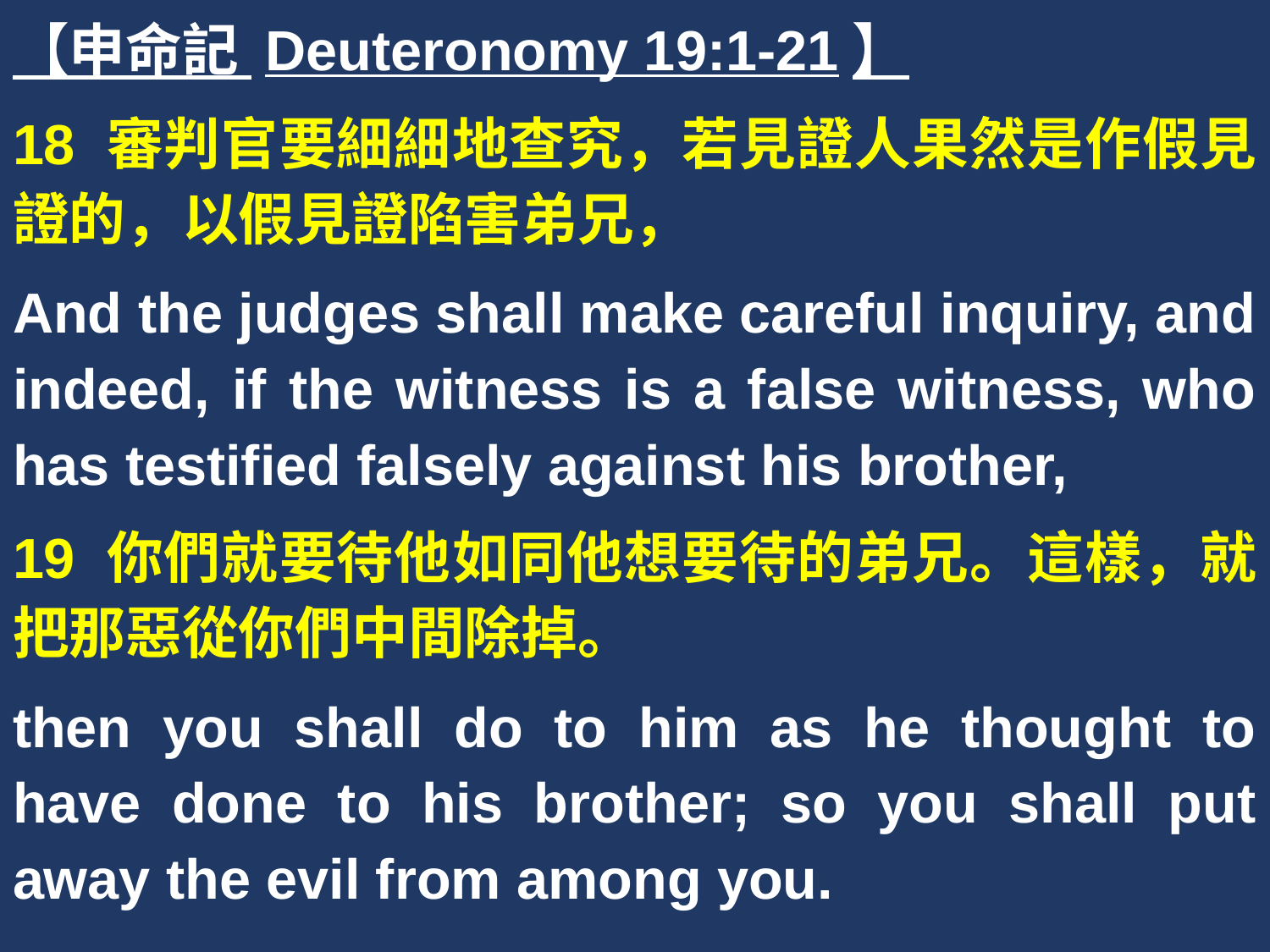

【申命記 Deuteronomy 19:1-21】
18 審判官要細細地查究，若見證人果然是作假見證的，以假見證陷害弟兄，
And the judges shall make careful inquiry, and indeed, if the witness is a false witness, who has testified falsely against his brother,
19 你們就要待他如同他想要待的弟兄。這樣，就把那惡從你們中間除掉。
then you shall do to him as he thought to have done to his brother; so you shall put away the evil from among you.